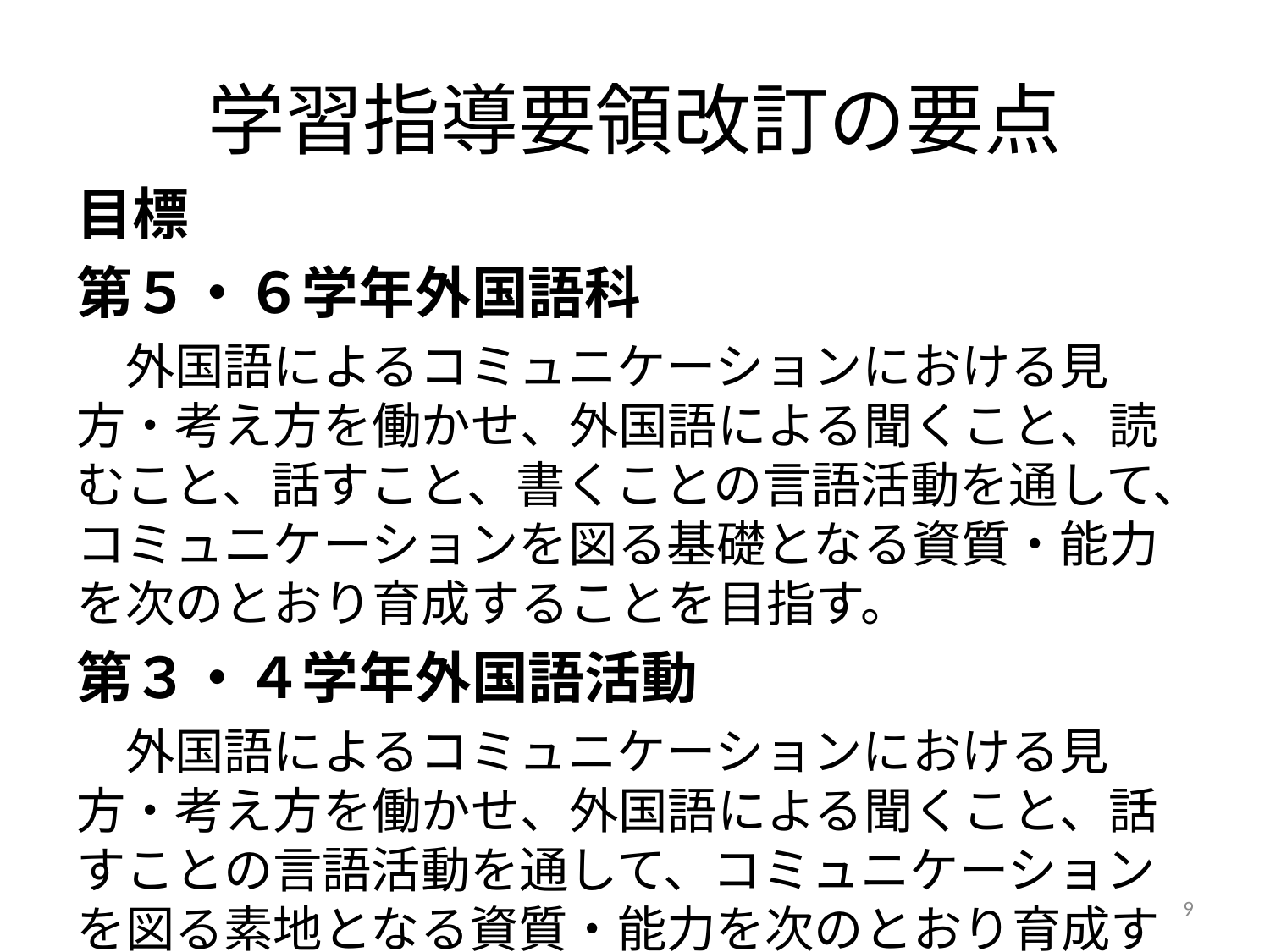

# 学習指導要領改訂の要点
目標
第５・６学年外国語科
　外国語によるコミュニケーションにおける見方・考え方を働かせ、外国語による聞くこと、読むこと、話すこと、書くことの言語活動を通して、コミュニケーションを図る基礎となる資質・能力を次のとおり育成することを目指す。
第３・４学年外国語活動
　外国語によるコミュニケーションにおける見方・考え方を働かせ、外国語による聞くこと、話すことの言語活動を通して、コミュニケーションを図る素地となる資質・能力を次のとおり育成することを目指す。
9